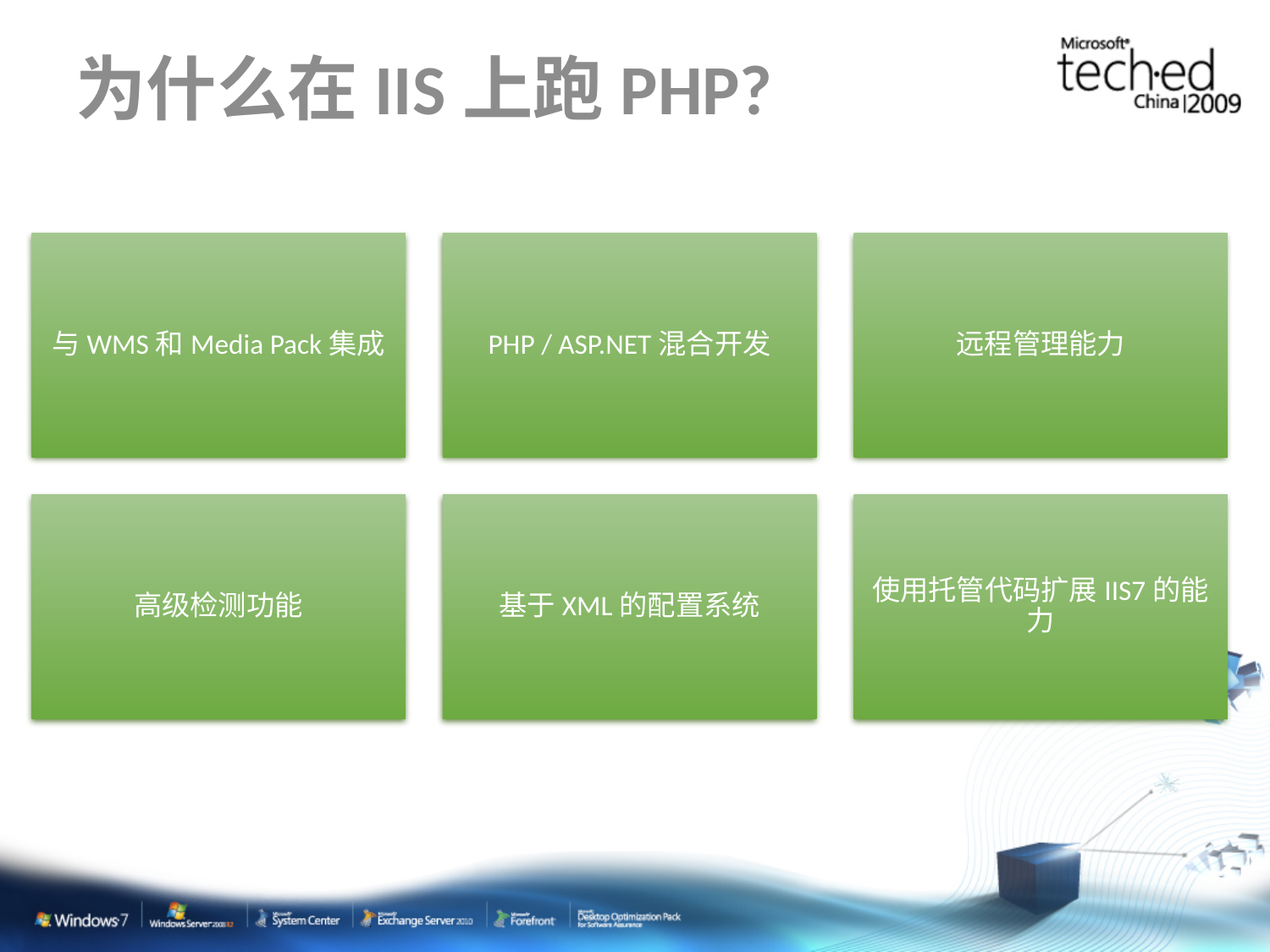

# 为什么在IIS上跑PHP?
与WMS和Media Pack集成
PHP / ASP.NET混合开发
远程管理能力
高级检测功能
基于XML的配置系统
使用托管代码扩展IIS7的能力